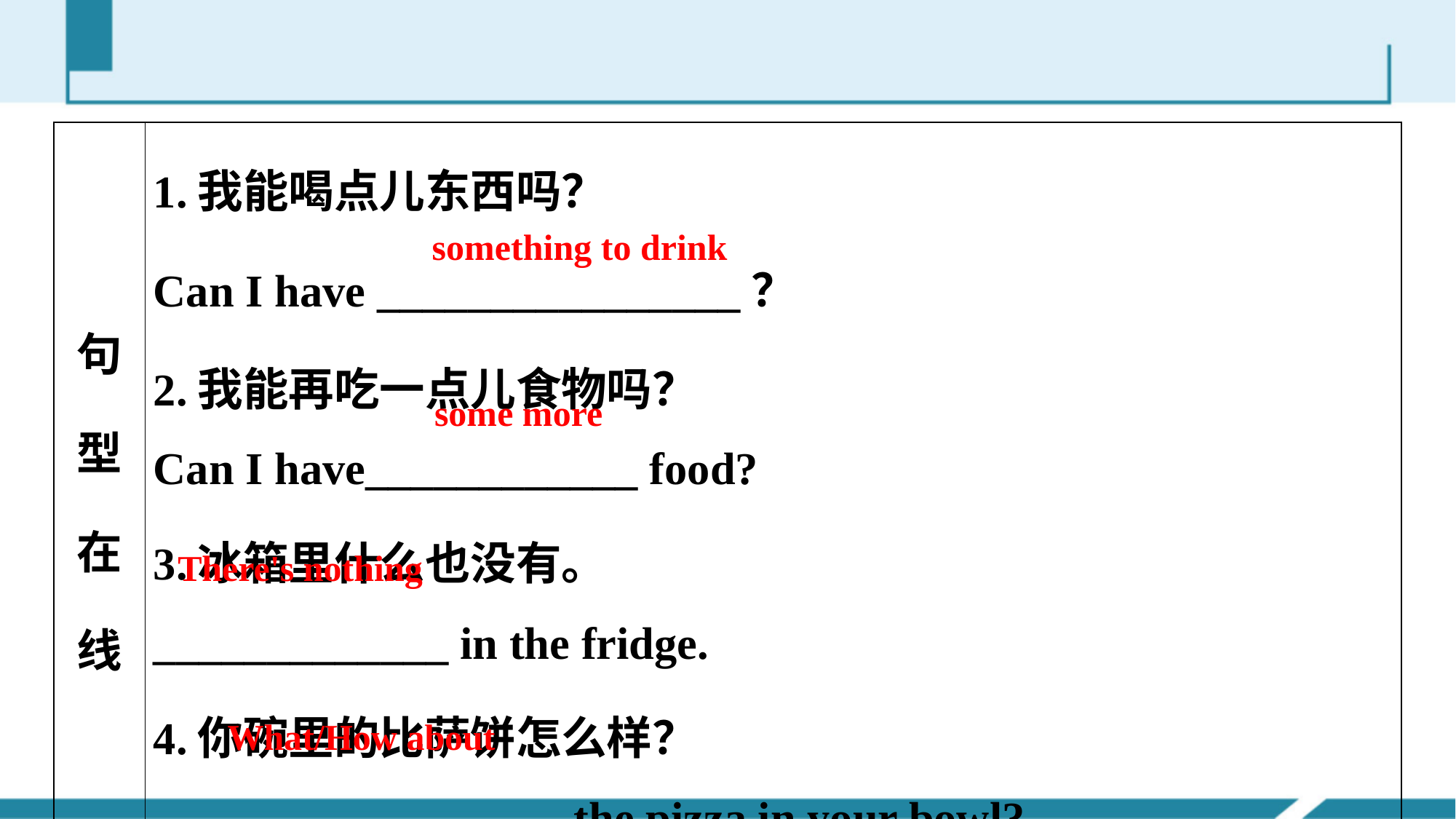

| 句型在线 | 1.我能喝点儿东西吗？ Can I have \_\_\_\_\_\_\_\_\_\_\_\_\_\_\_\_？ 2.我能再吃一点儿食物吗？ Can I have\_\_\_\_\_\_\_\_\_\_\_\_ food? 3.冰箱里什么也没有。 \_\_\_\_\_\_\_\_\_\_\_\_\_ in the fridge. 4.你碗里的比萨饼怎么样？ \_\_\_\_\_\_\_\_\_\_\_\_\_\_\_\_\_\_ the pizza in your bowl? |
| --- | --- |
something to drink
some more
There's nothing
What/How about